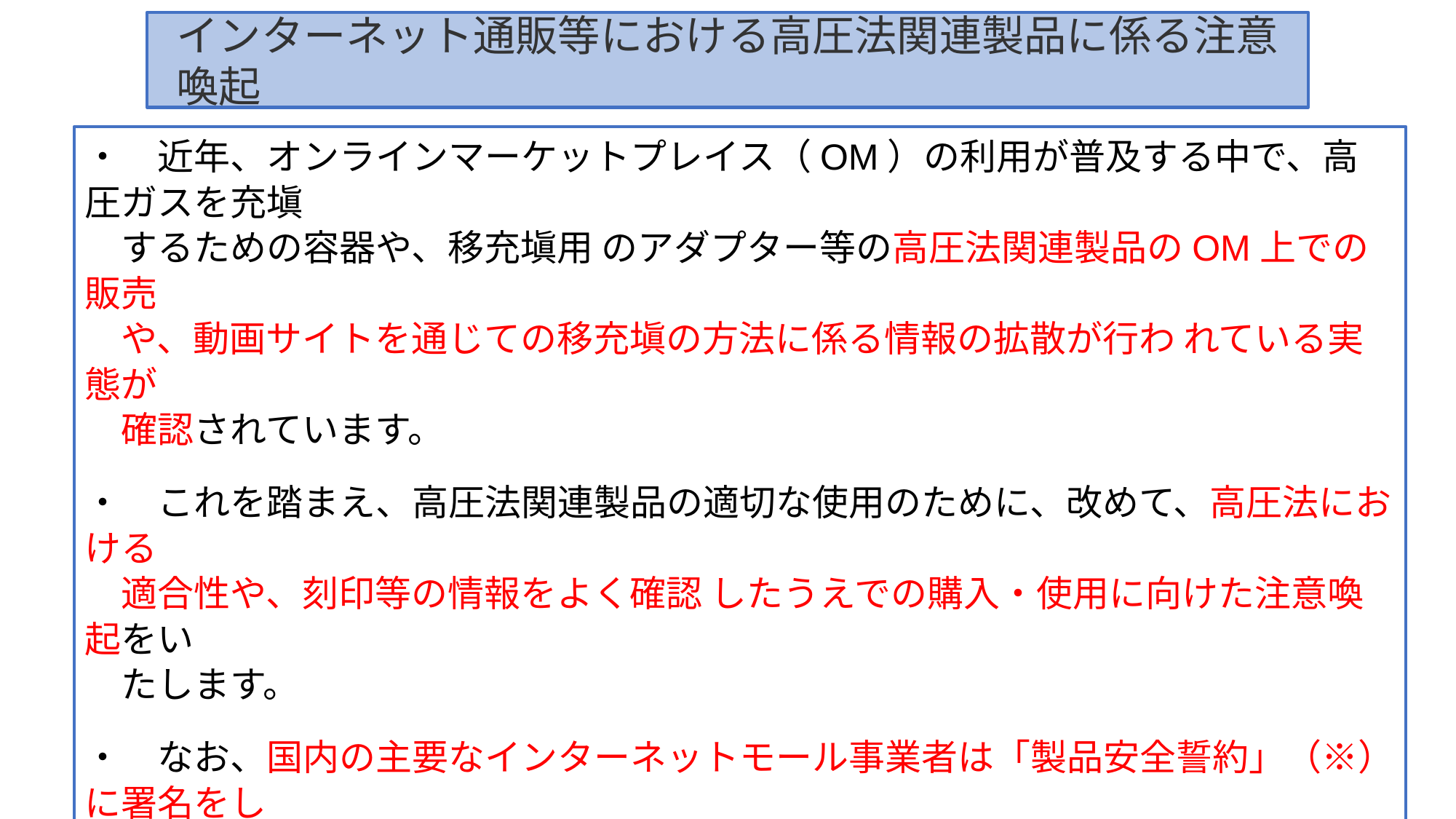

インターネット通販等における高圧法関連製品に係る注意喚起
・　近年、オンラインマーケットプレイス（OM）の利用が普及する中で、高圧ガスを充塡
　するための容器や、移充塡用 のアダプター等の高圧法関連製品のOM上での販売
　や、動画サイトを通じての移充塡の方法に係る情報の拡散が行わ れている実態が
　確認されています。
・　これを踏まえ、高圧法関連製品の適切な使用のために、改めて、高圧法における
　適合性や、刻印等の情報をよく確認 したうえでの購入・使用に向けた注意喚起をい
　たします。
・　なお、国内の主要なインターネットモール事業者は「製品安全誓約」（※）に署名をし
　ており、高圧法関連製品を含 め、対象製品の安全リスクについての情報提供等を行
　うこととしていますので、こうした情報も確認いただき、十分 に注意を払うようお願い
　いたします。
 ※ OM上において出品・販売される、リコール製品や安全ではない製品がもたらす、生命・身体に及ぼすリスクから
     消費者をこれまで以上に保護することを目的とした、 製品安全に係る法的枠組みを超えた「官民協働の自主的
     な取組」